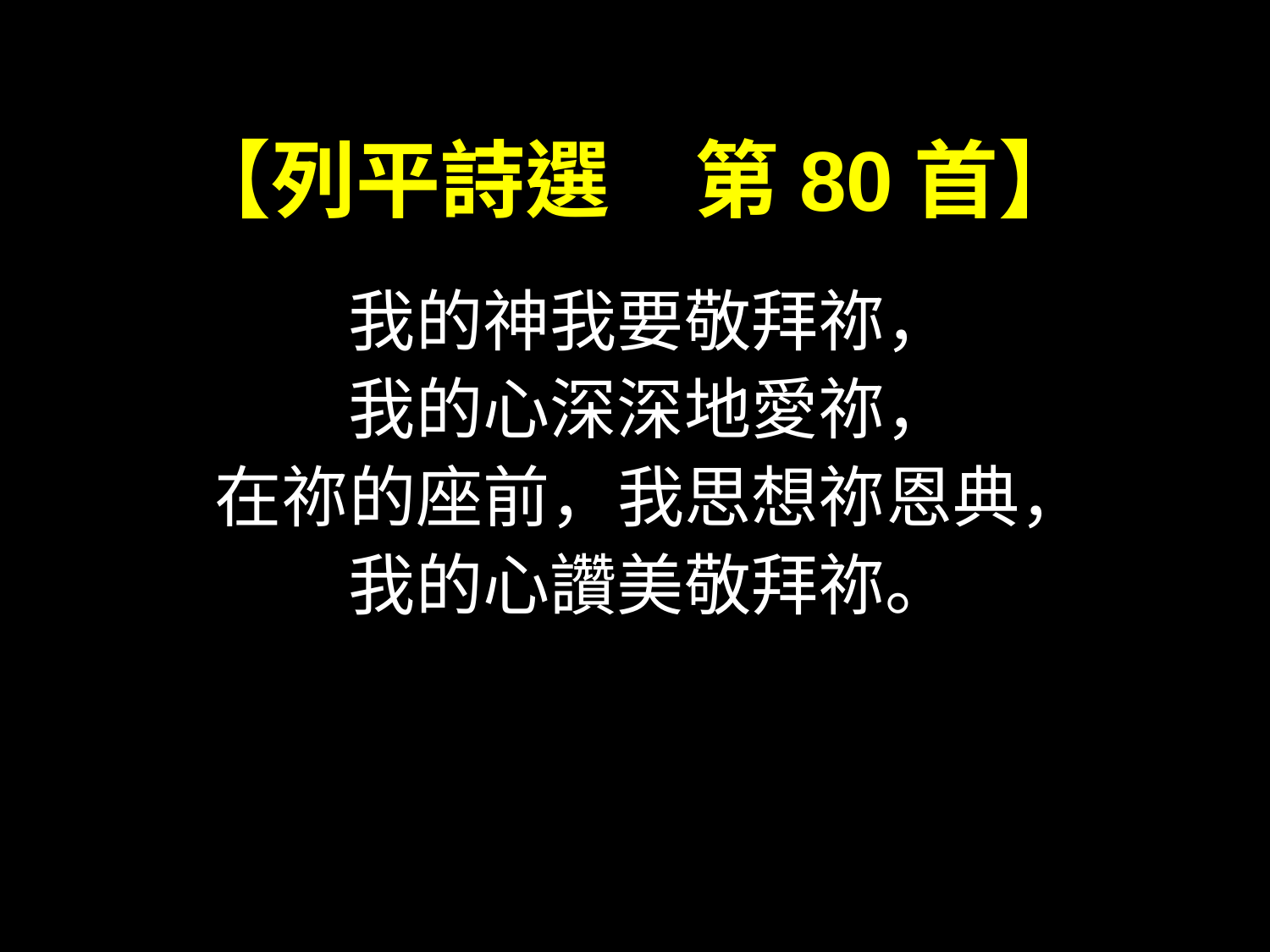

【列平詩選　第80首】
我的神我要敬拜祢，
我的心深深地愛祢，
在祢的座前，我思想祢恩典，
我的心讚美敬拜祢。